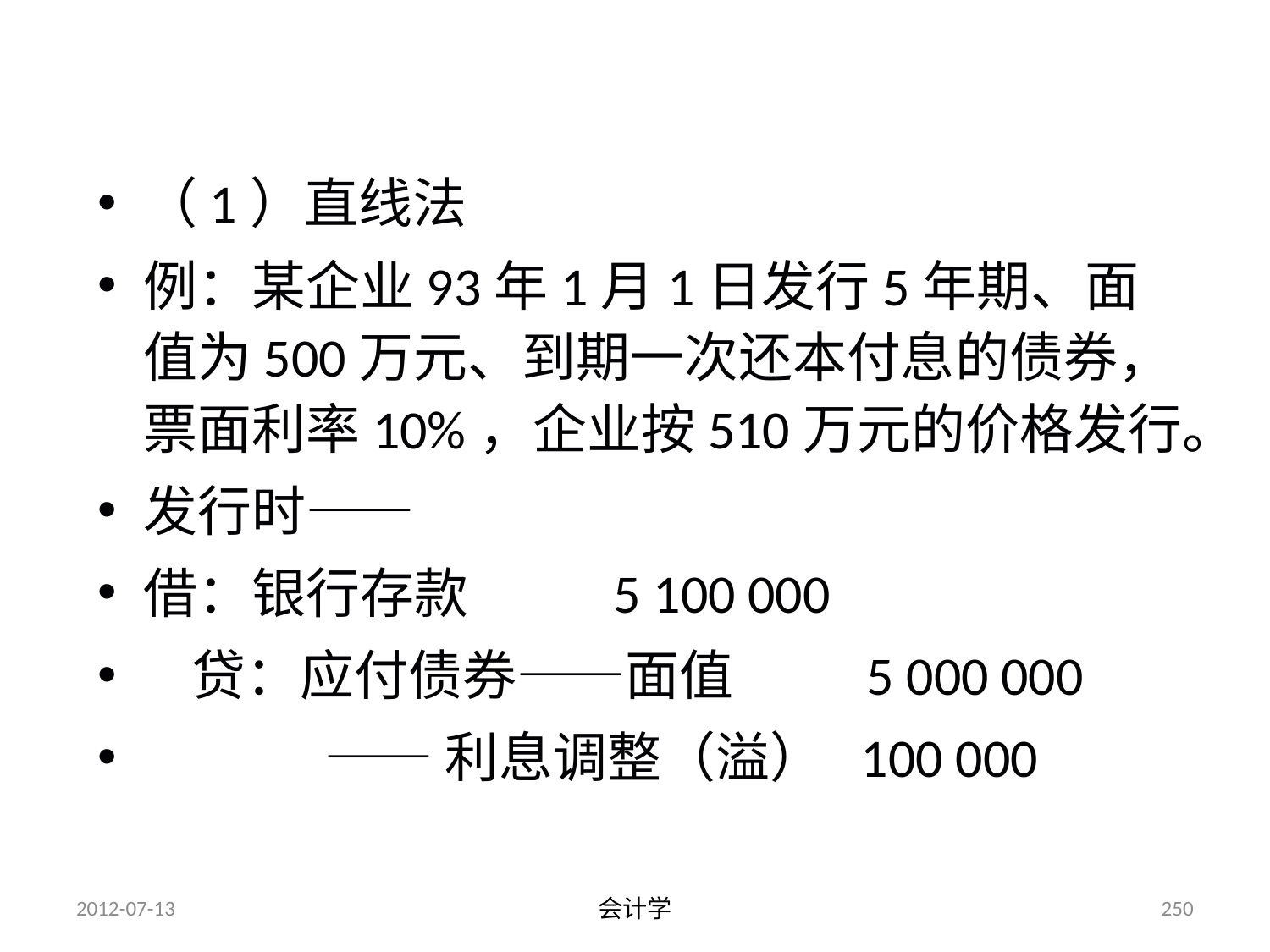

（1）直线法
例：某企业93年1月1日发行5年期、面值为500万元、到期一次还本付息的债券，票面利率10%，企业按510万元的价格发行。
发行时——
借：银行存款           5 100 000
   贷：应付债券——面值          5 000 000
               ——利息调整（溢）  100 000

2012-07-13
会计学
250